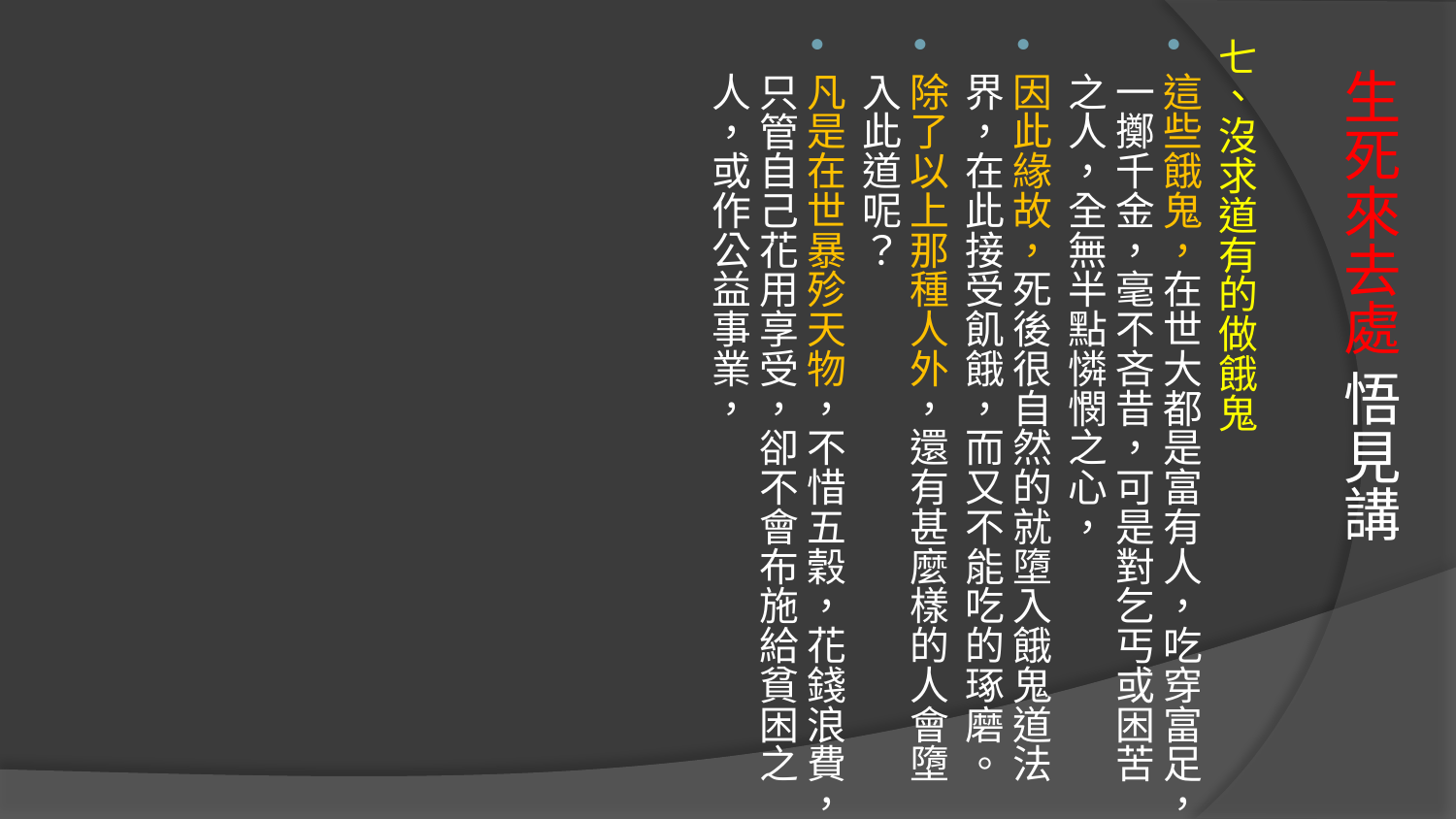

七、沒求道有的做餓鬼
這些餓鬼，在世大都是富有人，吃穿富足，一擲千金，毫不吝昔，可是對乞丐或困苦之人，全無半點憐憫之心，
因此緣故，死後很自然的就墮入餓鬼道法界，在此接受飢餓，而又不能吃的琢磨。
除了以上那種人外，還有甚麼樣的人會墮入此道呢？
凡是在世暴殄天物，不惜五穀，花錢浪費，只管自己花用享受，卻不會布施給貧困之人，或作公益事業，

# 生死來去處 悟見講